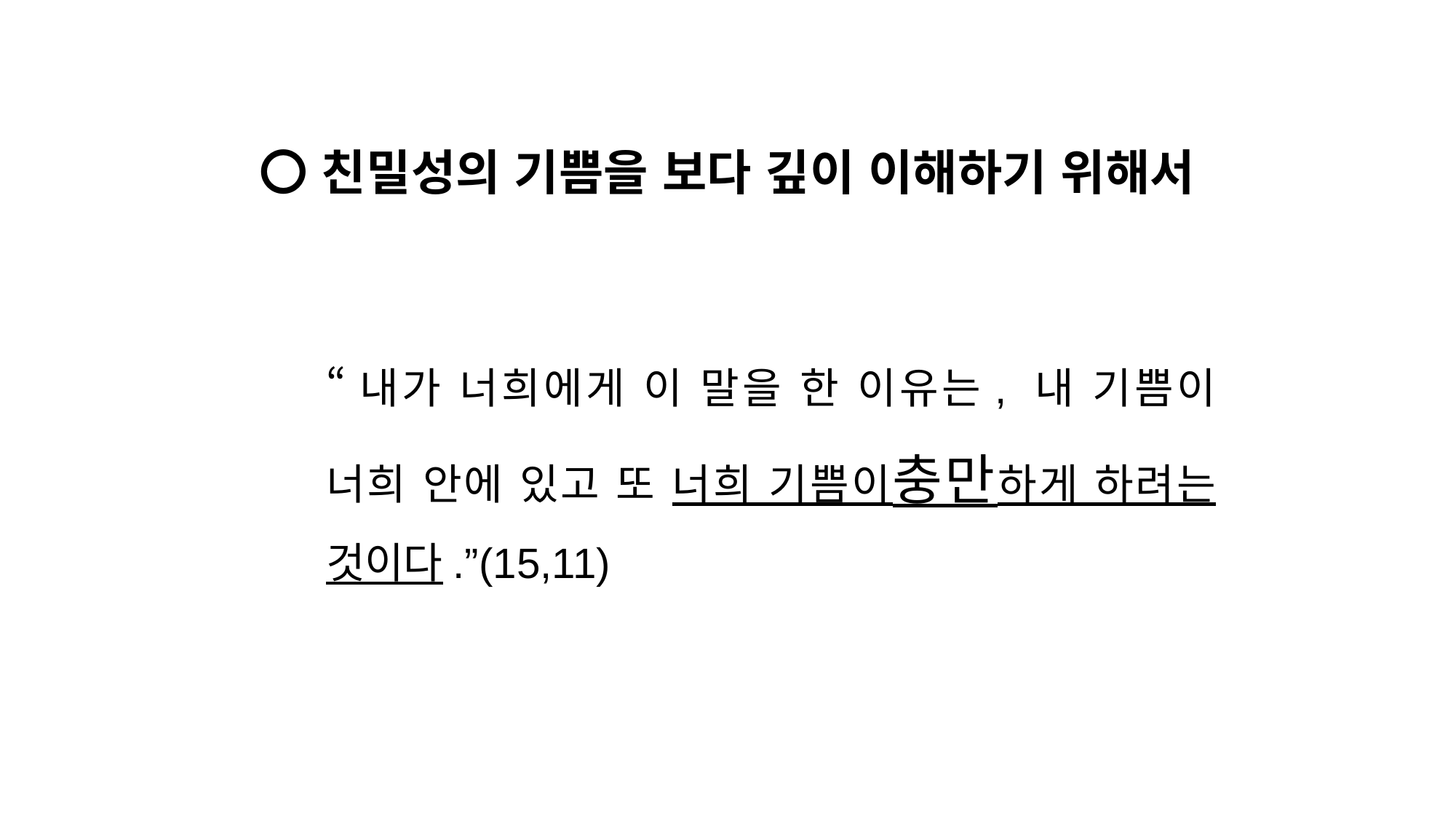

〇 친밀성의 기쁨을 보다 깊이 이해하기 위해서
“내가 너희에게 이 말을 한 이유는, 내 기쁨이 너희 안에 있고 또 너희 기쁨이충만하게 하려는 것이다.”(15,11)